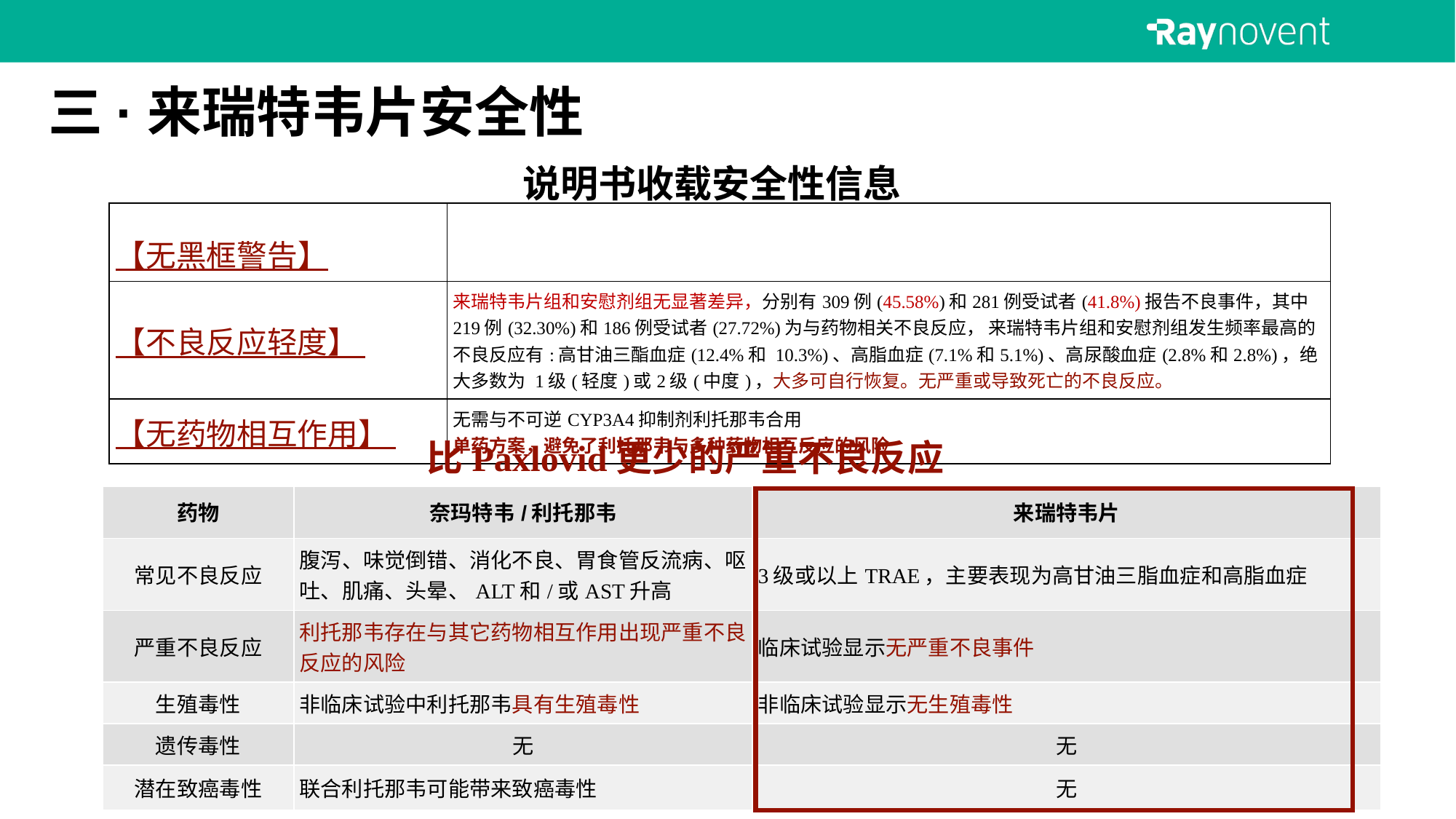

# 三·来瑞特韦片安全性
说明书收载安全性信息
| 【无黑框警告】 |  |
| --- | --- |
| 【不良反应轻度】 | 来瑞特韦片组和安慰剂组无显著差异，分别有309例(45.58%)和281例受试者(41.8%)报告不良事件，其中219例(32.30%)和186例受试者(27.72%)为与药物相关不良反应， 来瑞特韦片组和安慰剂组发生频率最高的不良反应有:高甘油三酯血症(12.4%和 10.3%)、高脂血症(7.1%和5.1%)、高尿酸血症(2.8%和2.8%)，绝大多数为 1级(轻度)或2级(中度)，大多可自行恢复。无严重或导致死亡的不良反应。 |
| 【无药物相互作用】 | 无需与不可逆CYP3A4抑制剂利托那韦合用 单药方案，避免了利托那韦与多种药物相互反应的风险 |
比Paxlovid更少的严重不良反应
| 药物 | 奈玛特韦/利托那韦 | 来瑞特韦片 |
| --- | --- | --- |
| 常见不良反应 | 腹泻、味觉倒错、消化不良、胃食管反流病、呕吐、肌痛、头晕、ALT和/或AST升高 | 3级或以上TRAE，主要表现为高甘油三脂血症和高脂血症 |
| 严重不良反应 | 利托那韦存在与其它药物相互作用出现严重不良反应的风险 | 临床试验显示无严重不良事件 |
| 生殖毒性 | 非临床试验中利托那韦具有生殖毒性 | 非临床试验显示无生殖毒性 |
| 遗传毒性 | 无 | 无 |
| 潜在致癌毒性 | 联合利托那韦可能带来致癌毒性 | 无 |